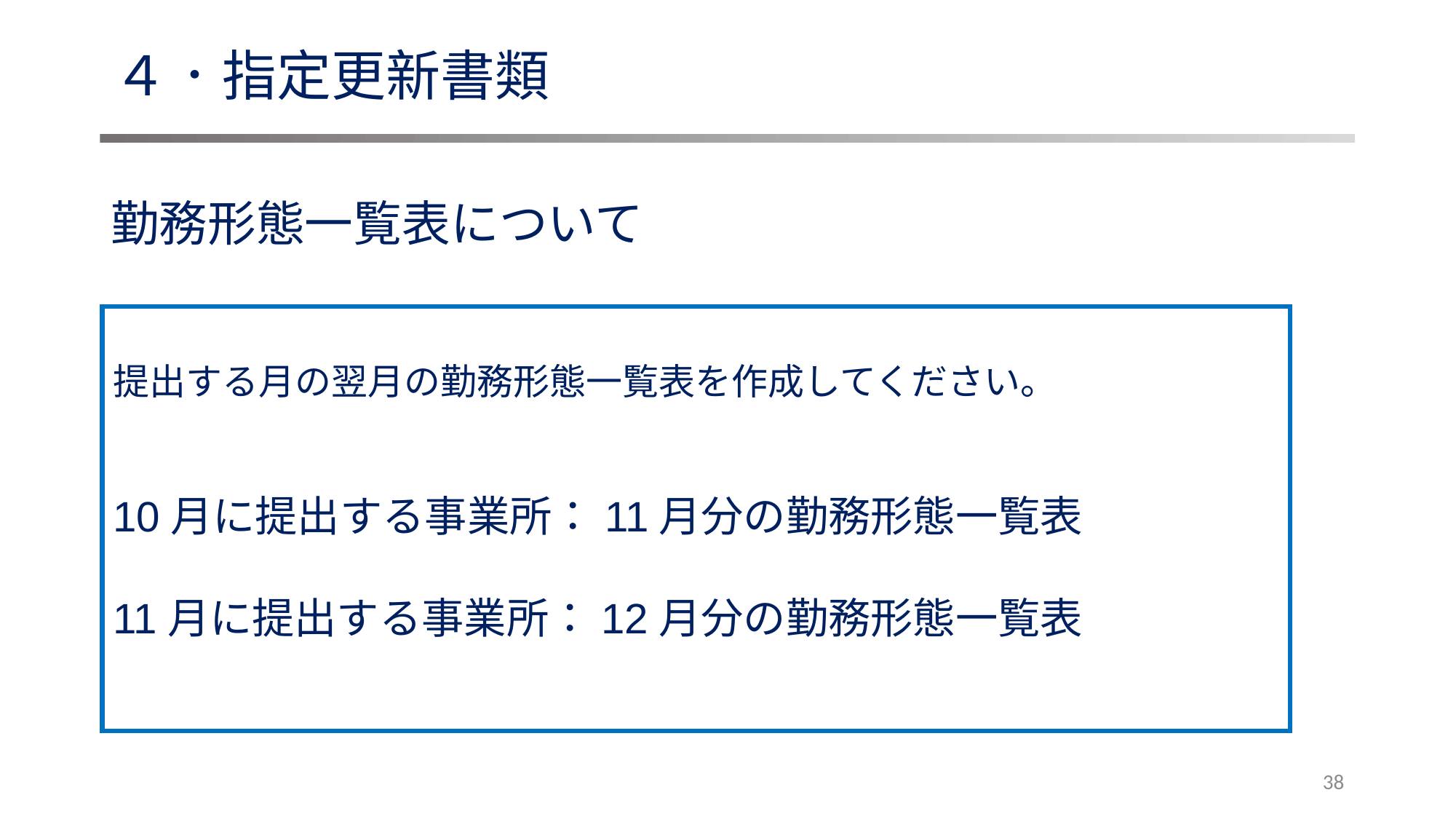

# ４．指定更新書類

勤務形態一覧表について
提出する月の翌月の勤務形態一覧表を作成してください。

10月に提出する事業所：11月分の勤務形態一覧表

11月に提出する事業所：12月分の勤務形態一覧表

38